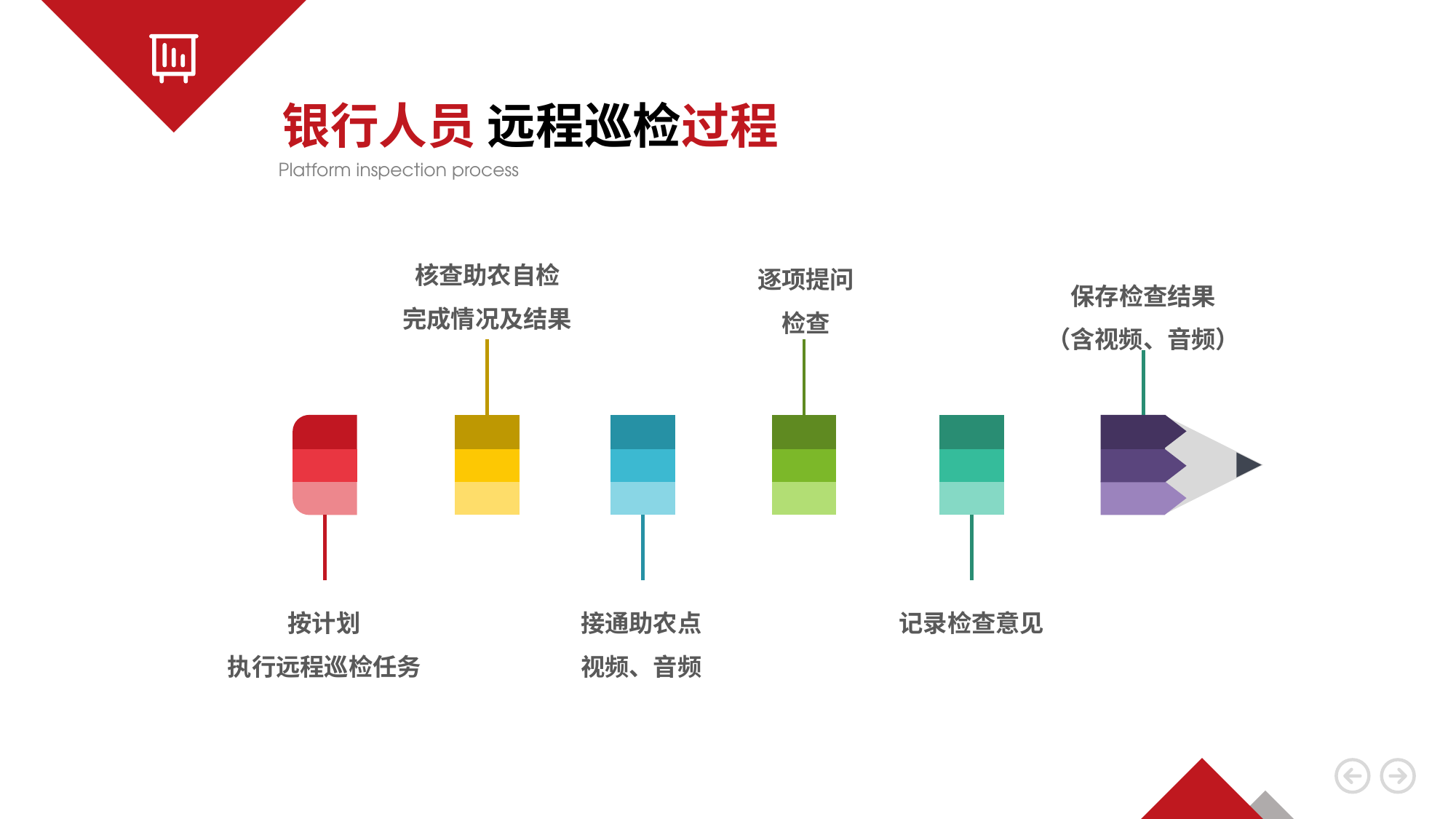

银行人员 远程巡检过程
Platform inspection process
核查助农自检
完成情况及结果
逐项提问
检查
保存检查结果
（含视频、音频）

按计划
执行远程巡检任务
接通助农点
视频、音频
记录检查意见